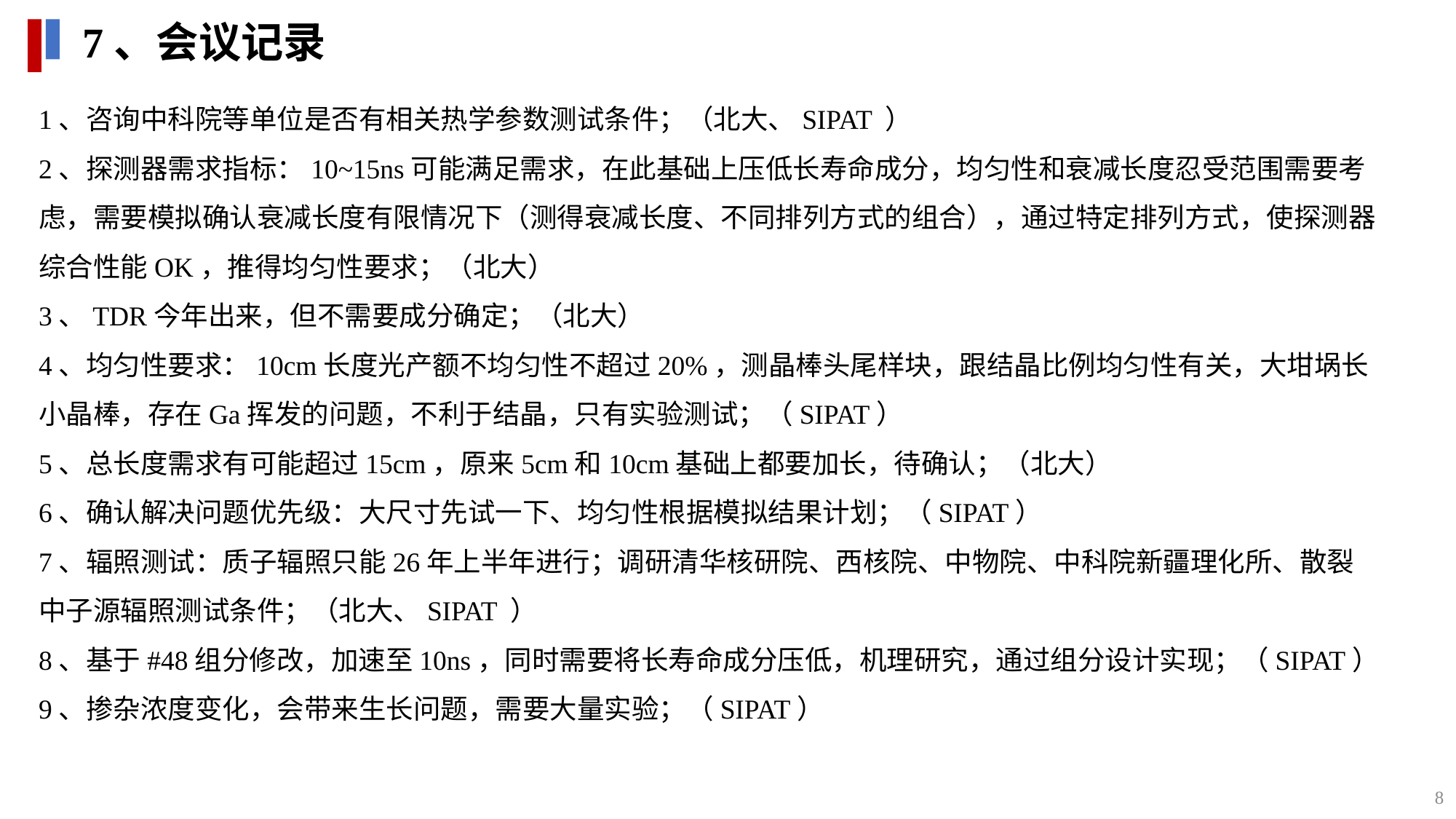

四、小结与展望
7、会议记录

1、咨询中科院等单位是否有相关热学参数测试条件；（北大、SIPAT ）
2、探测器需求指标：10~15ns可能满足需求，在此基础上压低长寿命成分，均匀性和衰减长度忍受范围需要考虑，需要模拟确认衰减长度有限情况下（测得衰减长度、不同排列方式的组合），通过特定排列方式，使探测器综合性能OK，推得均匀性要求；（北大）
3、TDR今年出来，但不需要成分确定；（北大）
4、均匀性要求：10cm长度光产额不均匀性不超过20%，测晶棒头尾样块，跟结晶比例均匀性有关，大坩埚长小晶棒，存在Ga挥发的问题，不利于结晶，只有实验测试；（SIPAT）
5、总长度需求有可能超过15cm，原来5cm和10cm基础上都要加长，待确认；（北大）
6、确认解决问题优先级：大尺寸先试一下、均匀性根据模拟结果计划；（SIPAT）
7、辐照测试：质子辐照只能26年上半年进行；调研清华核研院、西核院、中物院、中科院新疆理化所、散裂中子源辐照测试条件；（北大、SIPAT ）
8、基于#48组分修改，加速至10ns，同时需要将长寿命成分压低，机理研究，通过组分设计实现；（SIPAT）
9、掺杂浓度变化，会带来生长问题，需要大量实验；（SIPAT）
8